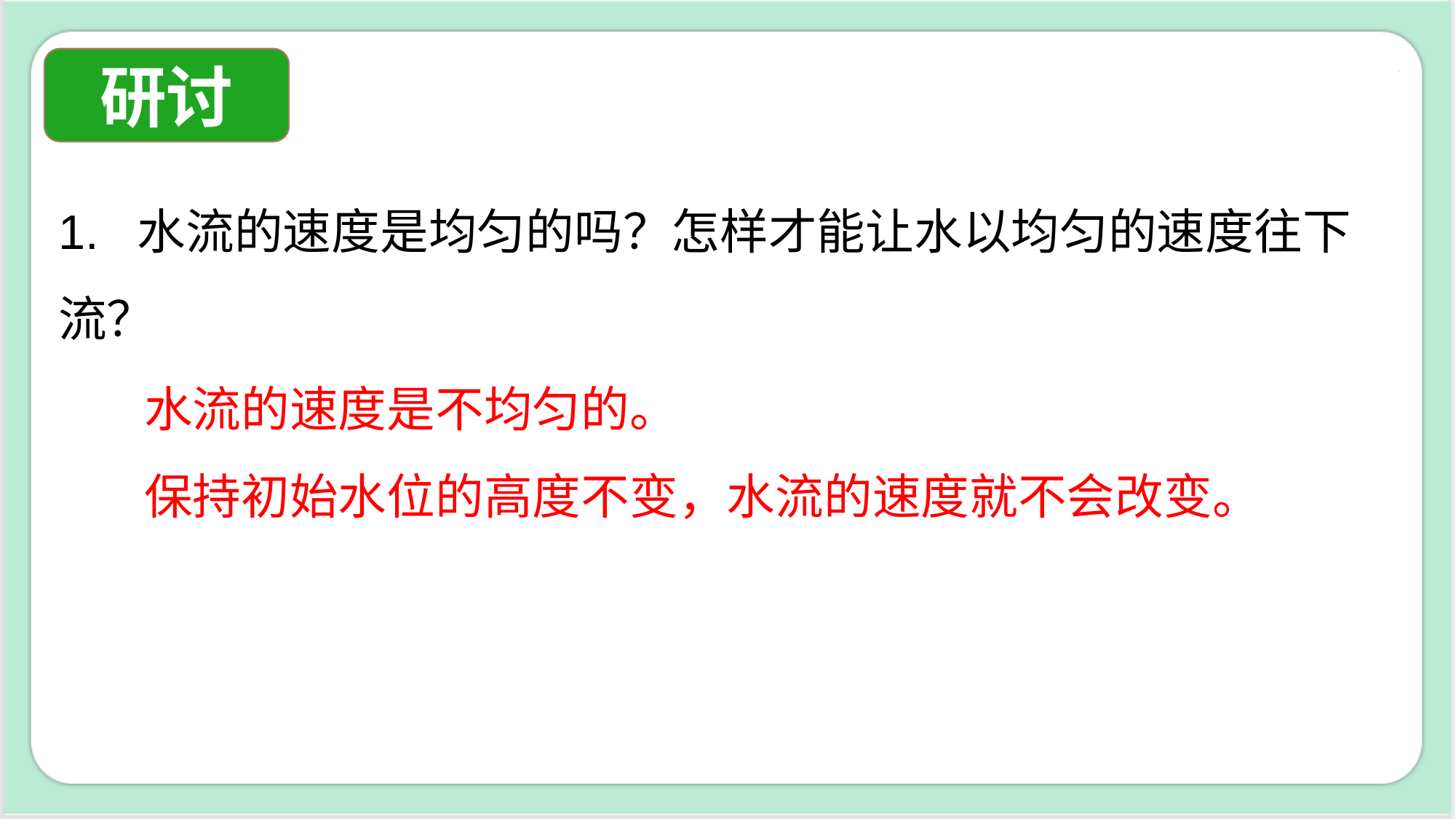

研讨
1.  水流的速度是均匀的吗？怎样才能让水以均匀的速度往下流？
水流的速度是不均匀的。
保持初始水位的高度不变，水流的速度就不会改变。